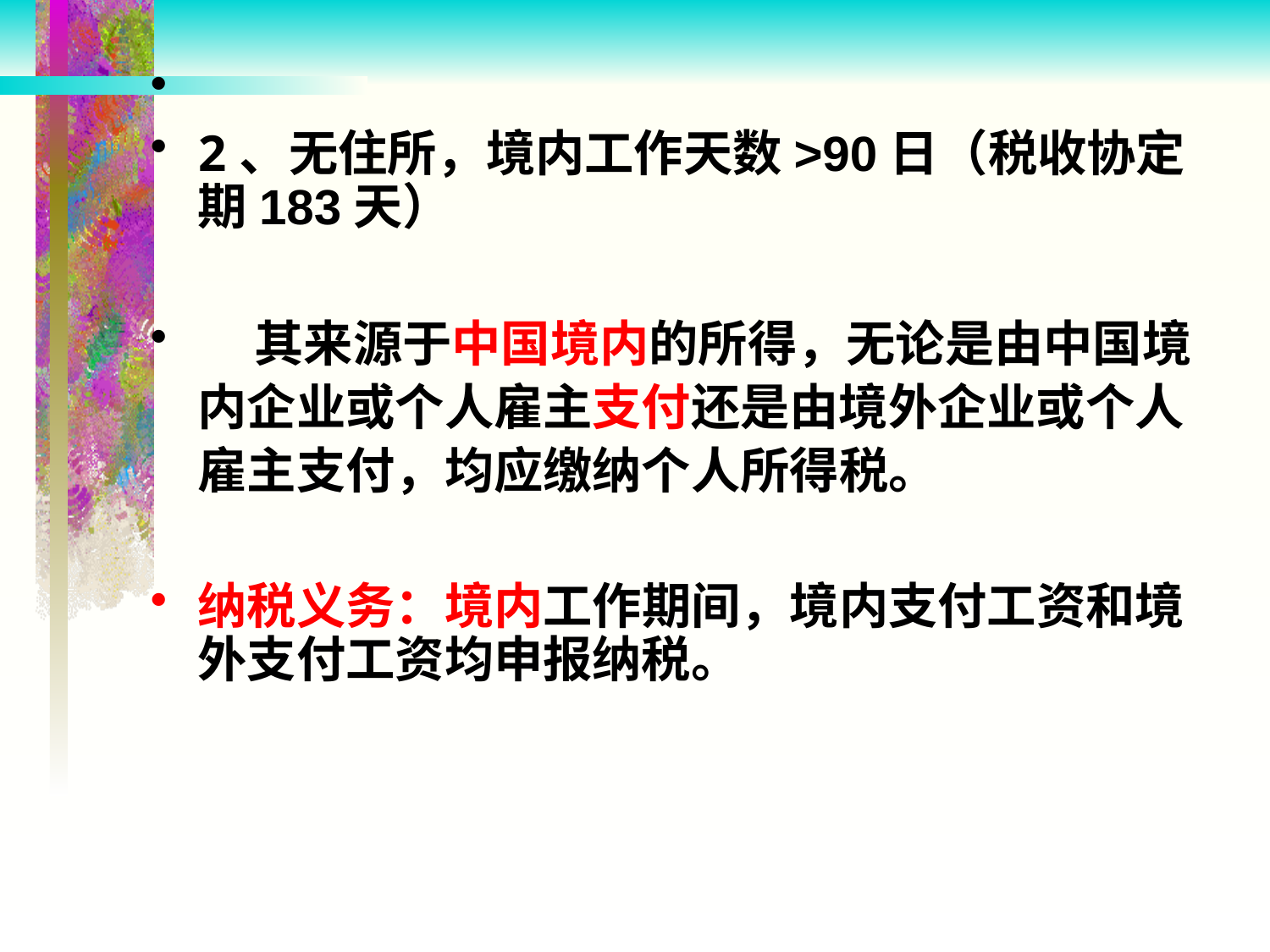

2、无住所，境内工作天数>90日（税收协定期183天）

    其来源于中国境内的所得，无论是由中国境内企业或个人雇主支付还是由境外企业或个人雇主支付，均应缴纳个人所得税。

纳税义务：境内工作期间，境内支付工资和境外支付工资均申报纳税。